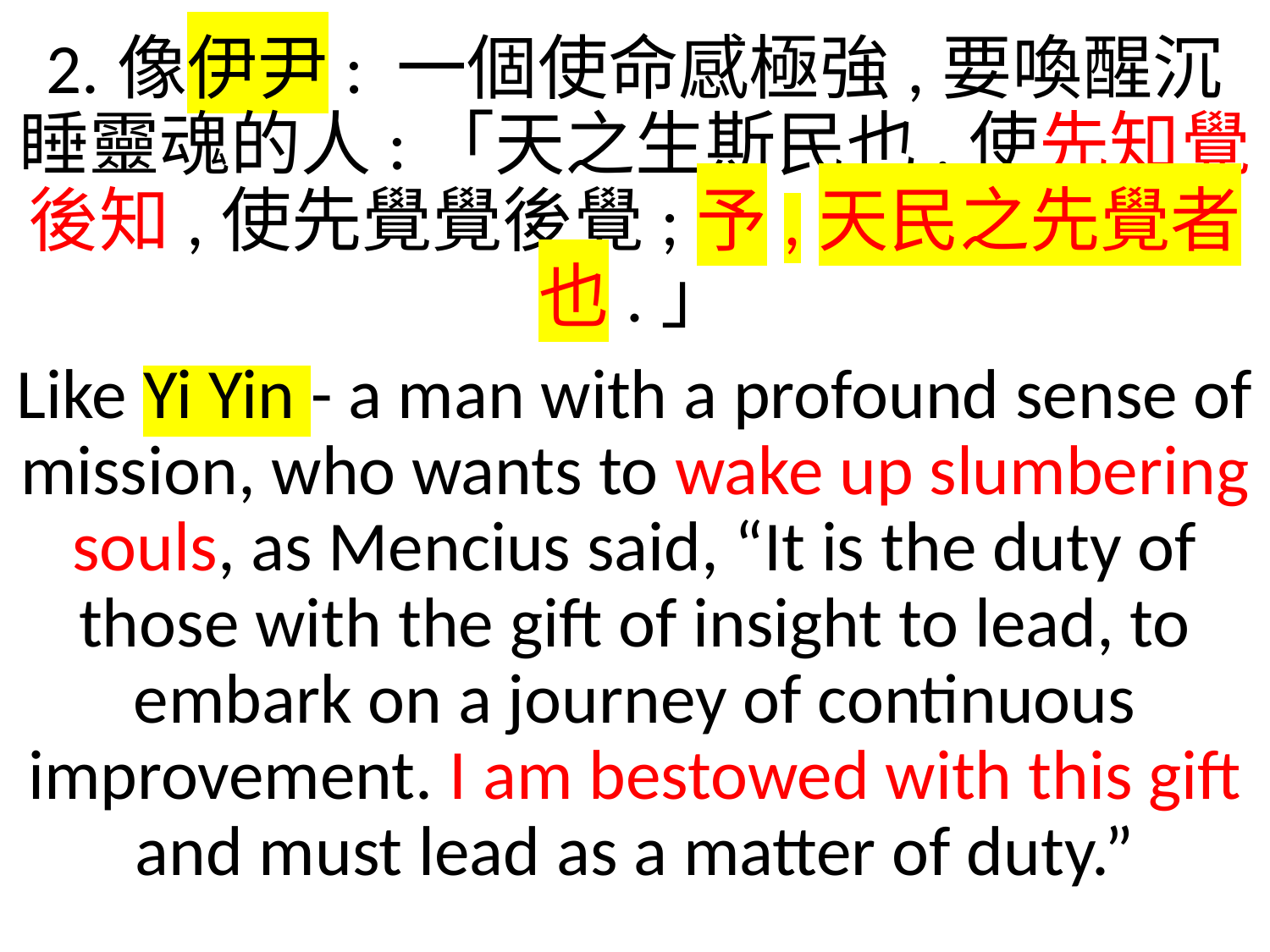

2.像伊尹: 一個使命感極強,要喚醒沉睡靈魂的人:「天之生斯民也,使先知覺後知,使先覺覺後覺;予,天民之先覺者也.」
Like Yi Yin - a man with a profound sense of mission, who wants to wake up slumbering souls, as Mencius said, “It is the duty of those with the gift of insight to lead, to embark on a journey of continuous improvement. I am bestowed with this gift and must lead as a matter of duty.”